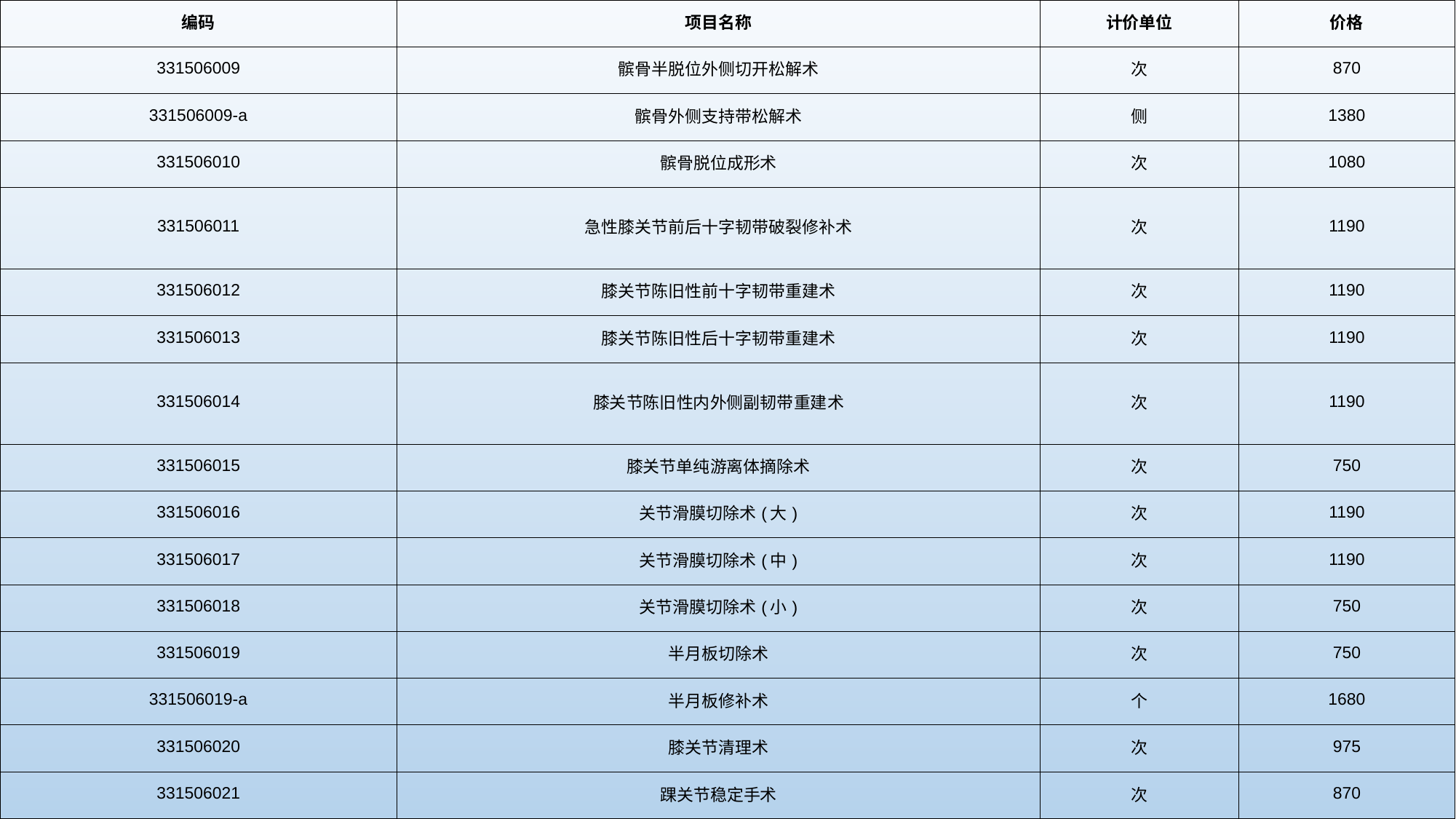

| 编码 | 项目名称 | 计价单位 | 价格 |
| --- | --- | --- | --- |
| 331506009 | 髌骨半脱位外侧切开松解术 | 次 | 870 |
| 331506009-a | 髌骨外侧支持带松解术 | 侧 | 1380 |
| 331506010 | 髌骨脱位成形术 | 次 | 1080 |
| 331506011 | 急性膝关节前后十字韧带破裂修补术 | 次 | 1190 |
| 331506012 | 膝关节陈旧性前十字韧带重建术 | 次 | 1190 |
| 331506013 | 膝关节陈旧性后十字韧带重建术 | 次 | 1190 |
| 331506014 | 膝关节陈旧性内外侧副韧带重建术 | 次 | 1190 |
| 331506015 | 膝关节单纯游离体摘除术 | 次 | 750 |
| 331506016 | 关节滑膜切除术(大) | 次 | 1190 |
| 331506017 | 关节滑膜切除术(中) | 次 | 1190 |
| 331506018 | 关节滑膜切除术(小) | 次 | 750 |
| 331506019 | 半月板切除术 | 次 | 750 |
| 331506019-a | 半月板修补术 | 个 | 1680 |
| 331506020 | 膝关节清理术 | 次 | 975 |
| 331506021 | 踝关节稳定手术 | 次 | 870 |